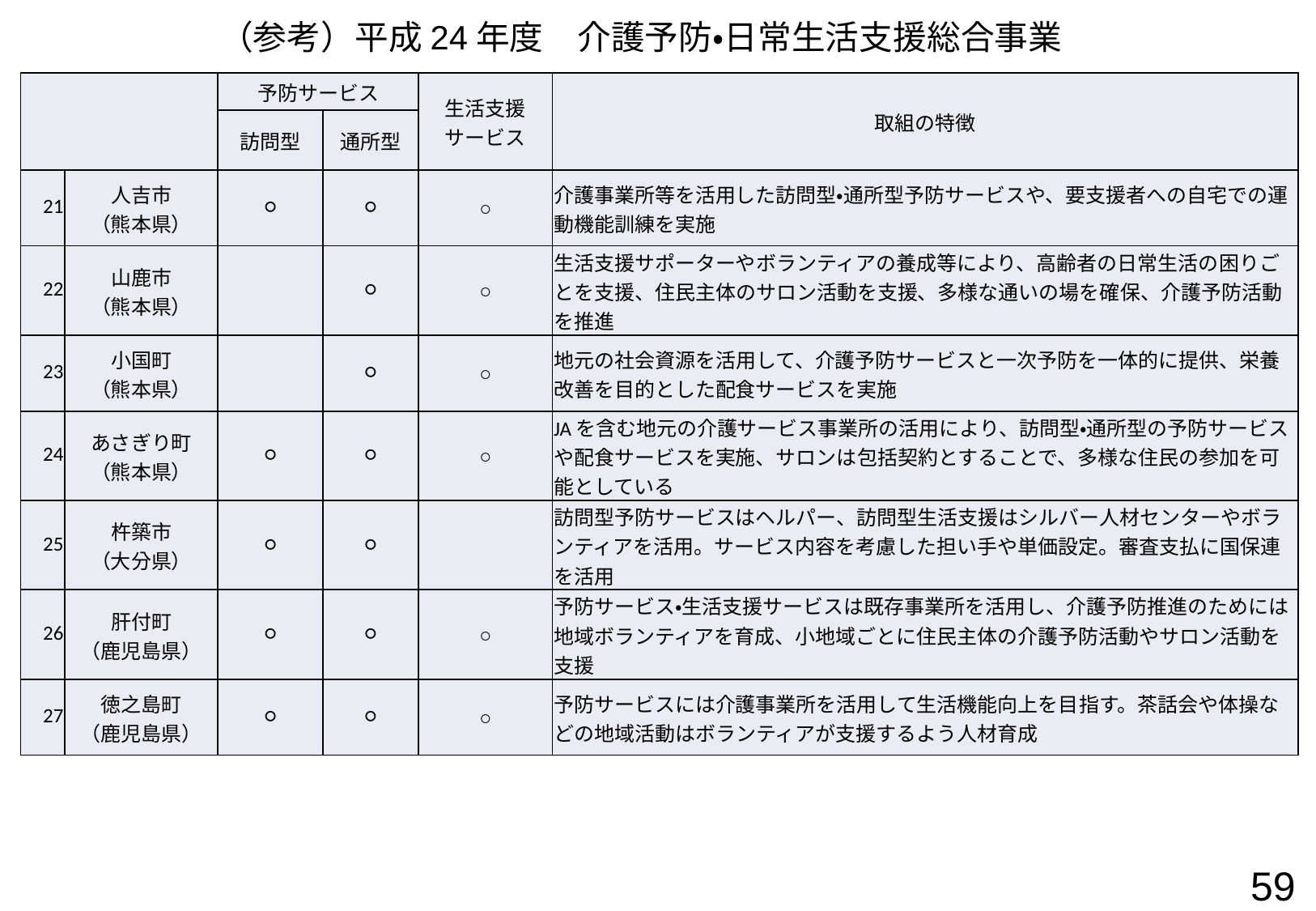

（参考）平成24年度　介護予防・日常生活支援総合事業
|  |  | 予防サービス |  | 生活支援 サービス | 取組の特徴 |
| --- | --- | --- | --- | --- | --- |
|  |  | 訪問型 | 通所型 |  |  |
| 21 | 人吉市 （熊本県） | ○ | ○ | ○ | 介護事業所等を活用した訪問型・通所型予防サービスや、要支援者への自宅での運動機能訓練を実施 |
| 22 | 山鹿市 （熊本県） |  | ○ | ○ | 生活支援サポーターやボランティアの養成等により、高齢者の日常生活の困りごとを支援、住民主体のサロン活動を支援、多様な通いの場を確保、介護予防活動を推進 |
| 23 | 小国町 （熊本県） |  | ○ | ○ | 地元の社会資源を活用して、介護予防サービスと一次予防を一体的に提供、栄養改善を目的とした配食サービスを実施 |
| 24 | あさぎり町 （熊本県） | ○ | ○ | ○ | JAを含む地元の介護サービス事業所の活用により、訪問型・通所型の予防サービスや配食サービスを実施、サロンは包括契約とすることで、多様な住民の参加を可能としている |
| 25 | 杵築市 （大分県） | ○ | ○ |  | 訪問型予防サービスはヘルパー、訪問型生活支援はシルバー人材センターやボランティアを活用。サービス内容を考慮した担い手や単価設定。審査支払に国保連を活用 |
| 26 | 肝付町 （鹿児島県） | ○ | ○ | ○ | 予防サービス・生活支援サービスは既存事業所を活用し、介護予防推進のためには地域ボランティアを育成、小地域ごとに住民主体の介護予防活動やサロン活動を支援 |
| 27 | 徳之島町 （鹿児島県） | ○ | ○ | ○ | 予防サービスには介護事業所を活用して生活機能向上を目指す。茶話会や体操などの地域活動はボランティアが支援するよう人材育成 |
59